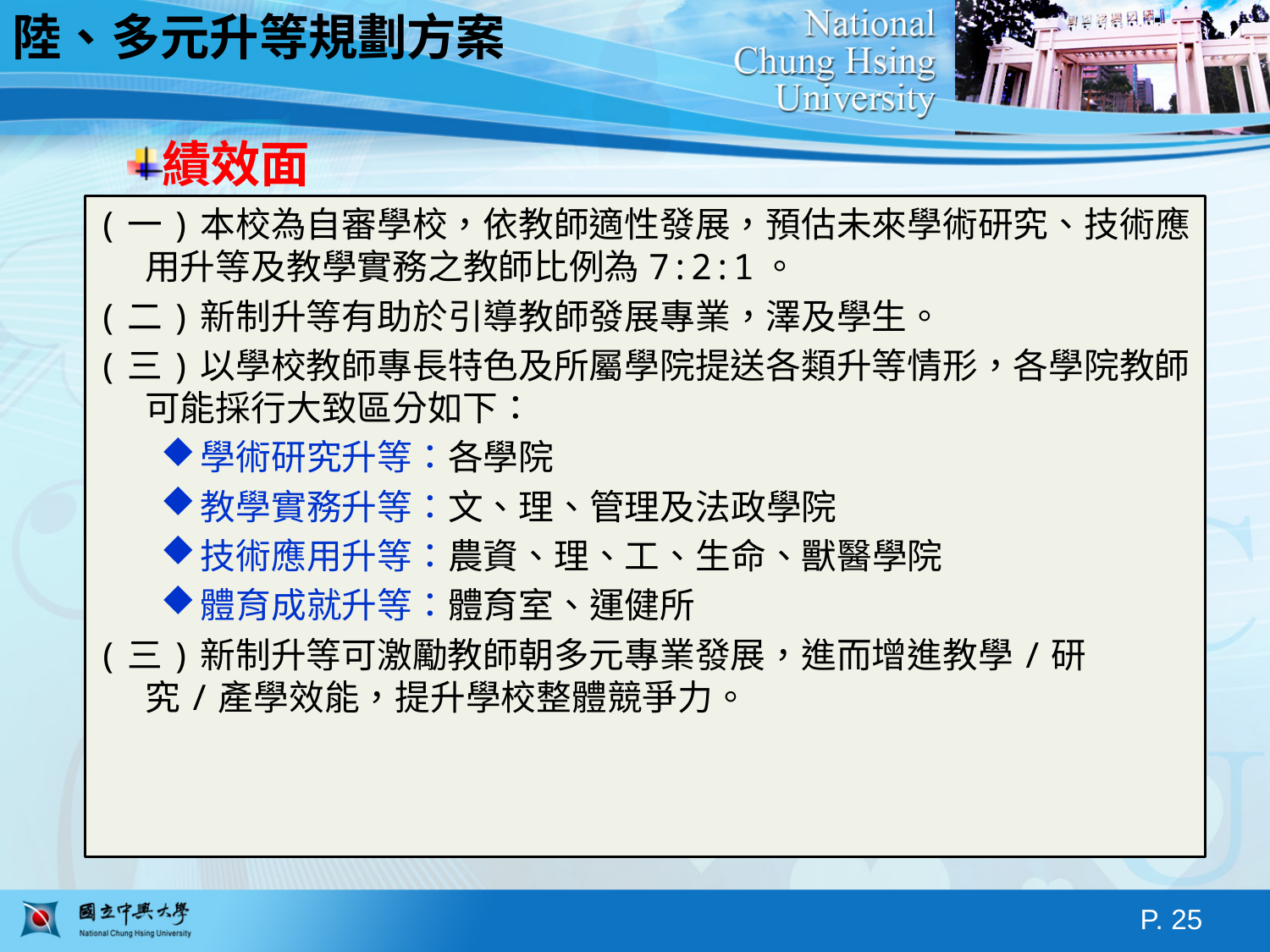

陸、多元升等規劃方案

績效面
(一)本校為自審學校，依教師適性發展，預估未來學術研究、技術應用升等及教學實務之教師比例為7:2:1。
(二)新制升等有助於引導教師發展專業，澤及學生。
(三)以學校教師專長特色及所屬學院提送各類升等情形，各學院教師可能採行大致區分如下：
學術研究升等：各學院
教學實務升等：文、理、管理及法政學院
技術應用升等：農資、理、工、生命、獸醫學院
體育成就升等：體育室、運健所
(三)新制升等可激勵教師朝多元專業發展，進而增進教學/研究/產學效能，提升學校整體競爭力。